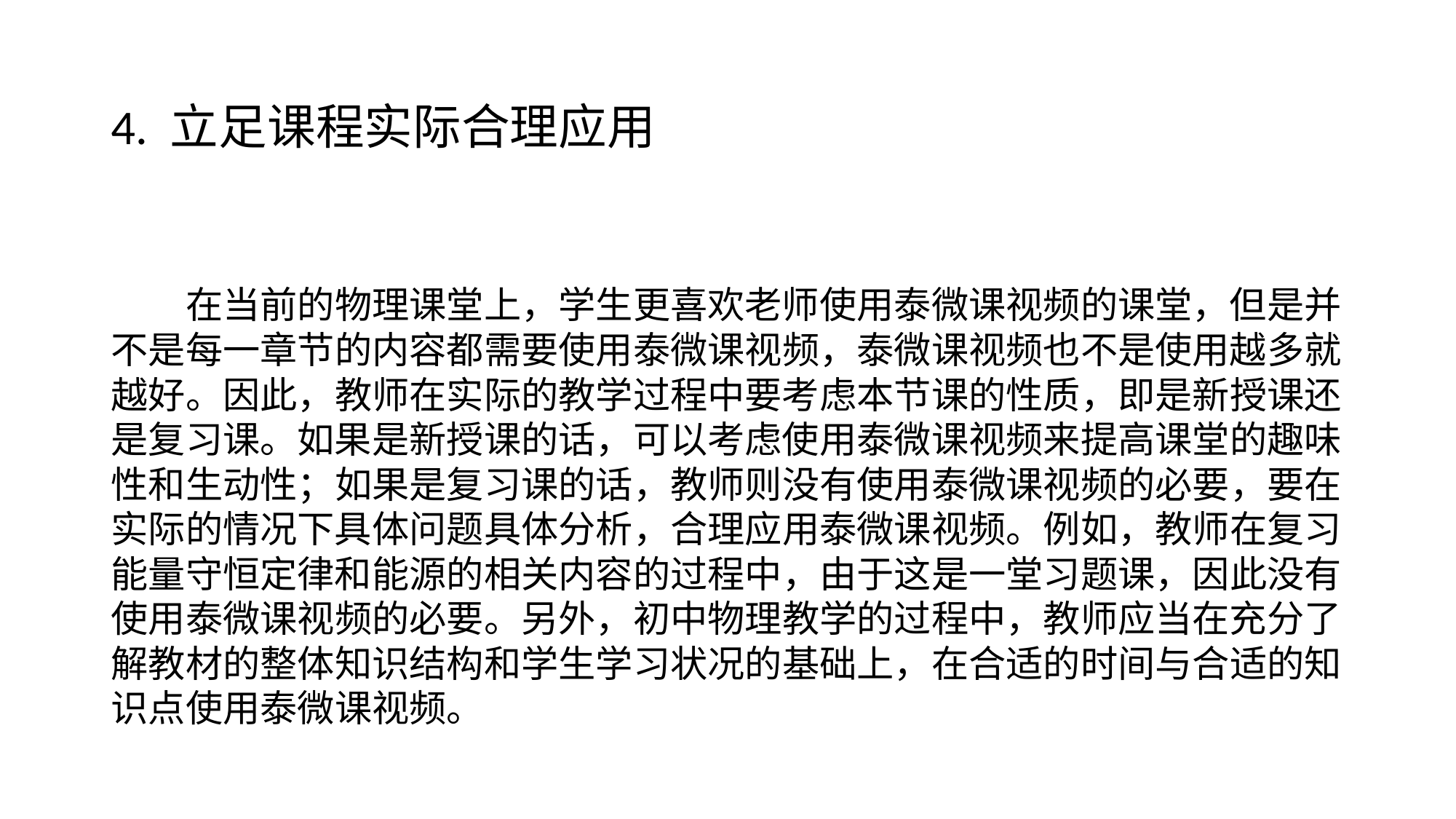

# 4. 立足课程实际合理应用

　　在当前的物理课堂上，学生更喜欢老师使用泰微课视频的课堂，但是并不是每一章节的内容都需要使用泰微课视频，泰微课视频也不是使用越多就越好。因此，教师在实际的教学过程中要考虑本节课的性质，即是新授课还是复习课。如果是新授课的话，可以考虑使用泰微课视频来提高课堂的趣味性和生动性；如果是复习课的话，教师则没有使用泰微课视频的必要，要在实际的情况下具体问题具体分析，合理应用泰微课视频。例如，教师在复习能量守恒定律和能源的相关内容的过程中，由于这是一堂习题课，因此没有使用泰微课视频的必要。另外，初中物理教学的过程中，教师应当在充分了解教材的整体知识结构和学生学习状况的基础上，在合适的时间与合适的知识点使用泰微课视频。